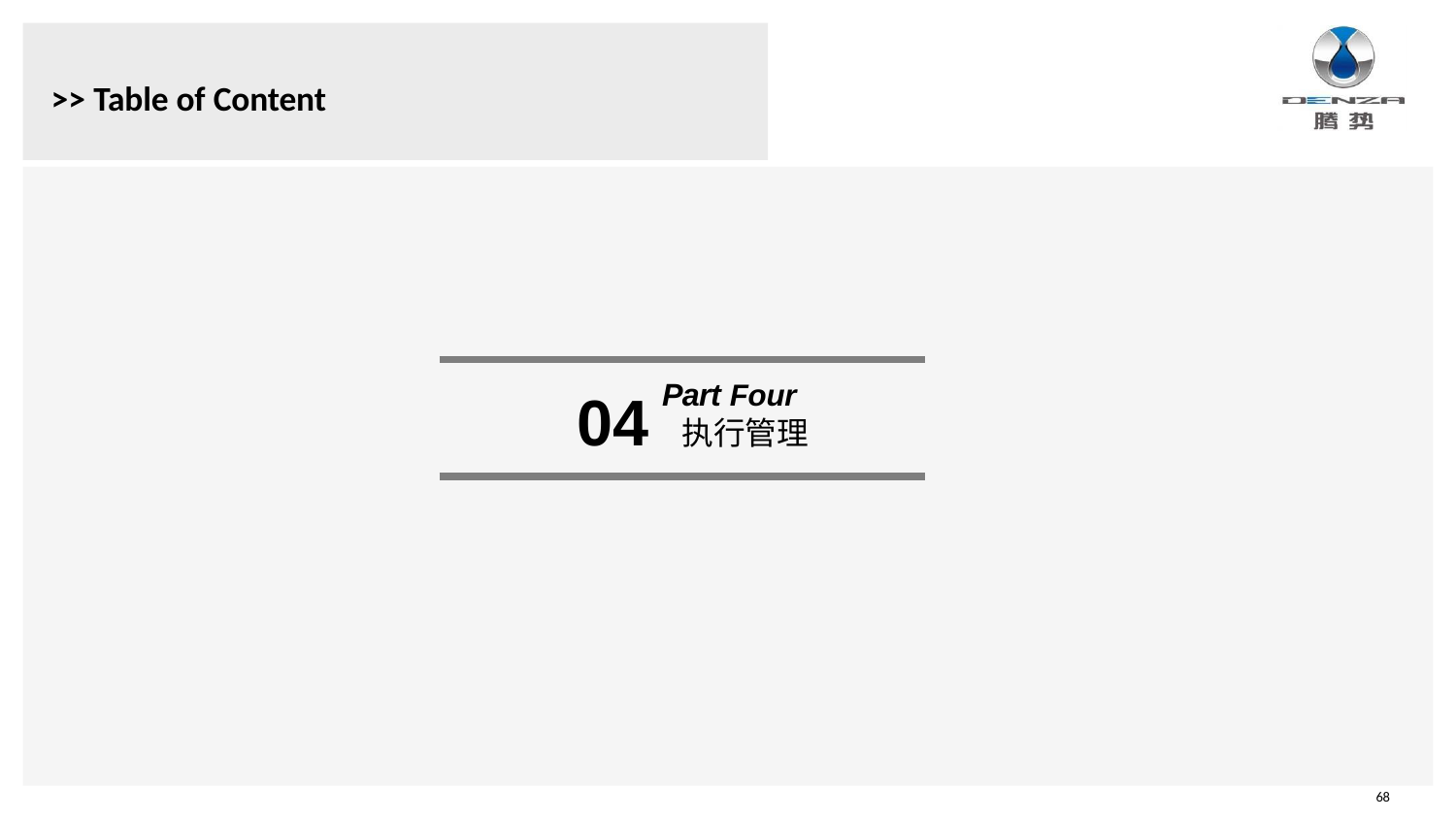

# >> Table of Content

Part Four
04 执行管理

68